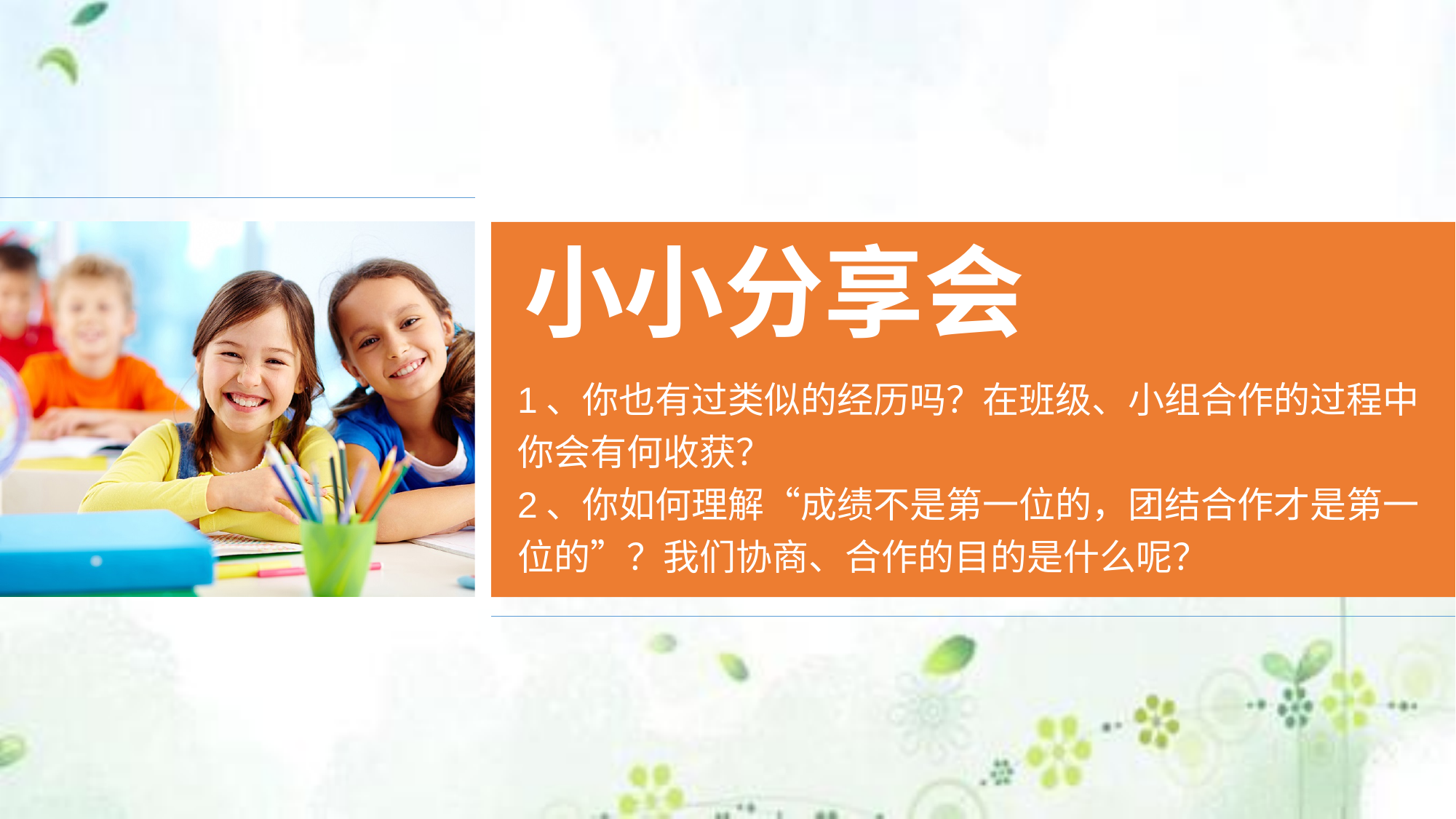

小小分享会
1、你也有过类似的经历吗？在班级、小组合作的过程中你会有何收获？
2、你如何理解“成绩不是第一位的，团结合作才是第一位的”？我们协商、合作的目的是什么呢？